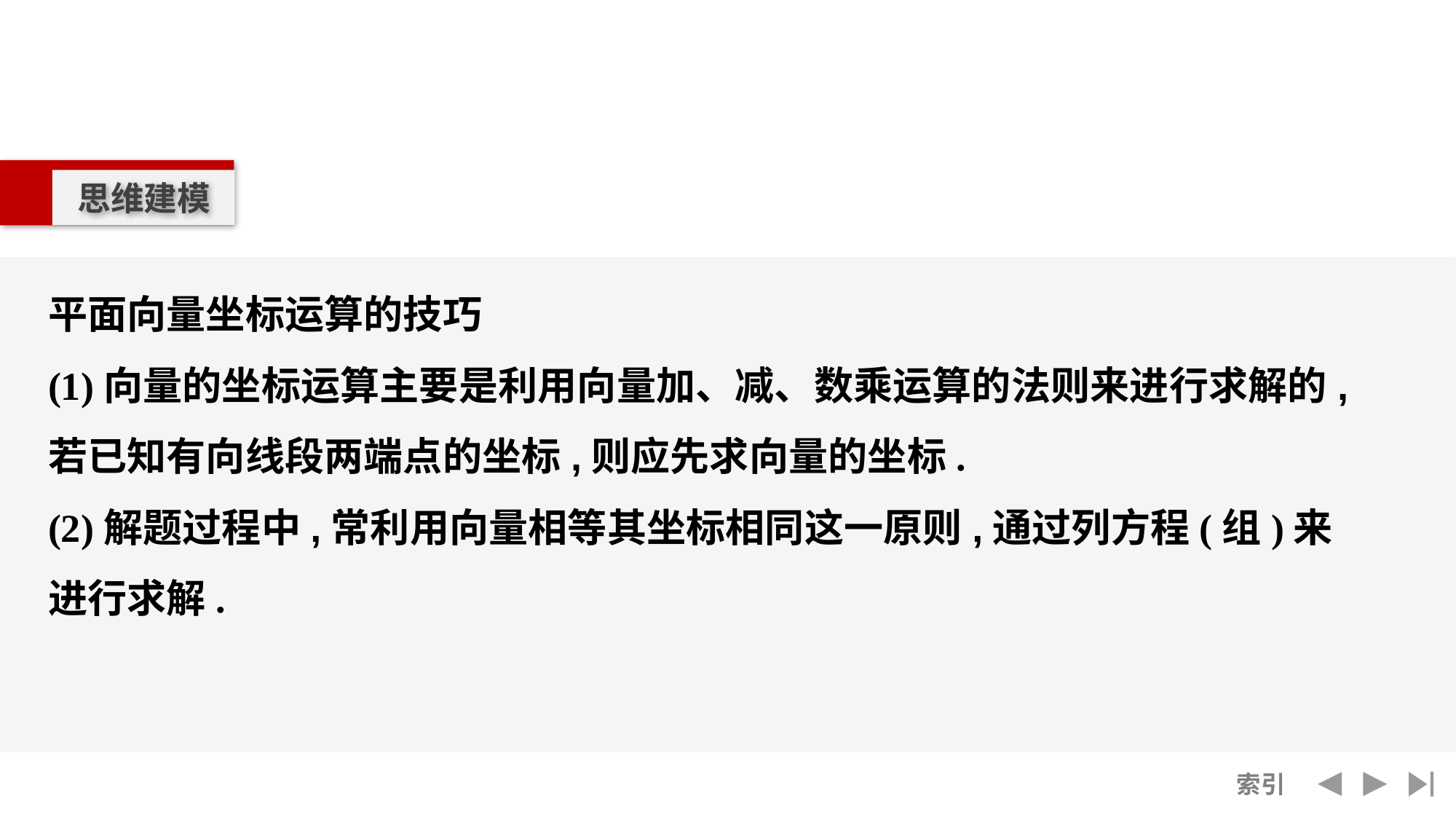

思维建模

平面向量坐标运算的技巧
(1)向量的坐标运算主要是利用向量加、减、数乘运算的法则来进行求解的,若已知有向线段两端点的坐标,则应先求向量的坐标.
(2)解题过程中,常利用向量相等其坐标相同这一原则,通过列方程(组)来进行求解.